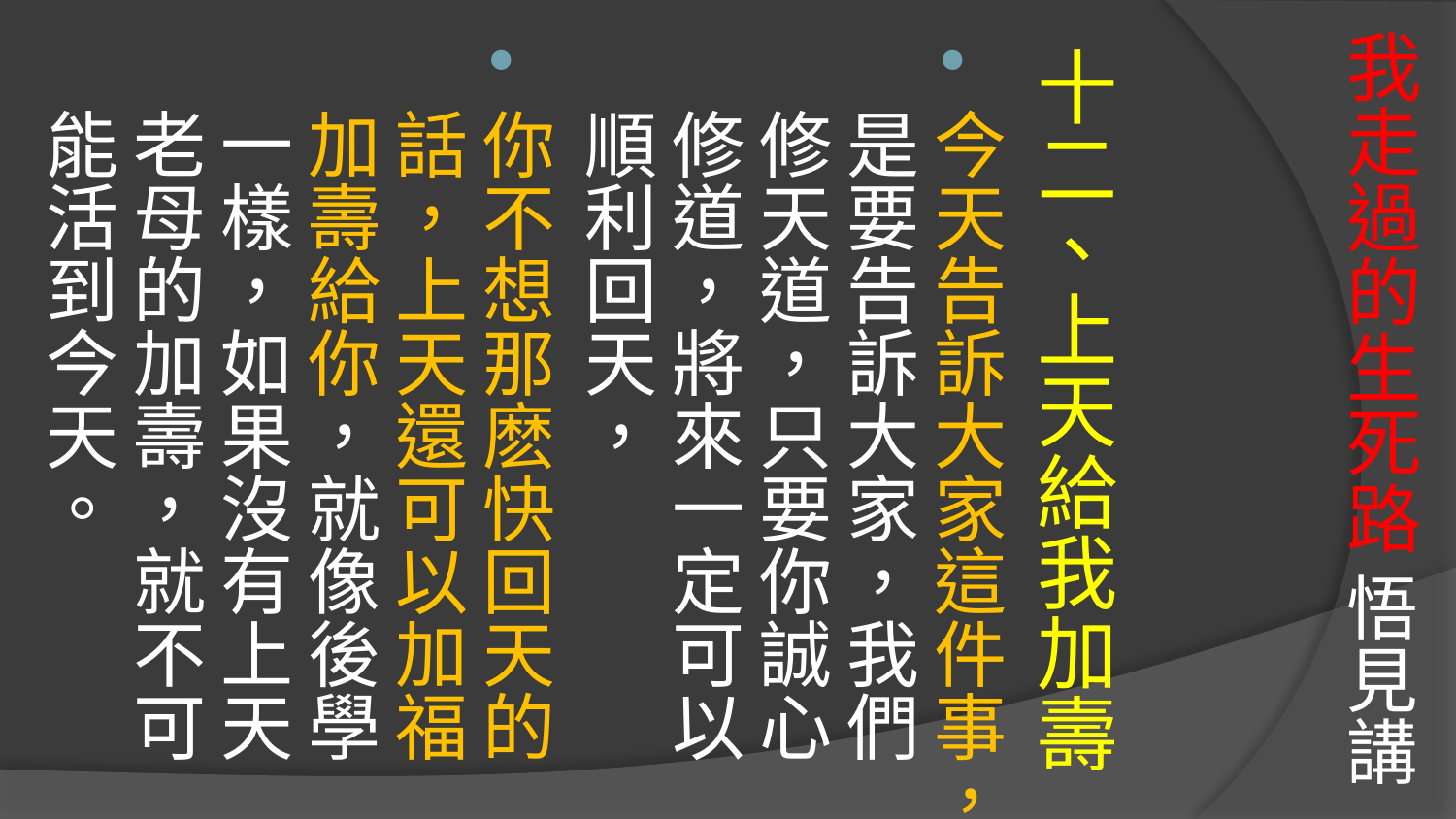

# 我走過的生死路 悟見講
十二、上天給我加壽
今天告訴大家這件事，是要告訴大家，我們修天道，只要你誠心修道，將來一定可以順利回天，
你不想那麽快回天的話，上天還可以加福加壽給你，就像後學一樣，如果沒有上天老母的加壽，就不可能活到今天。